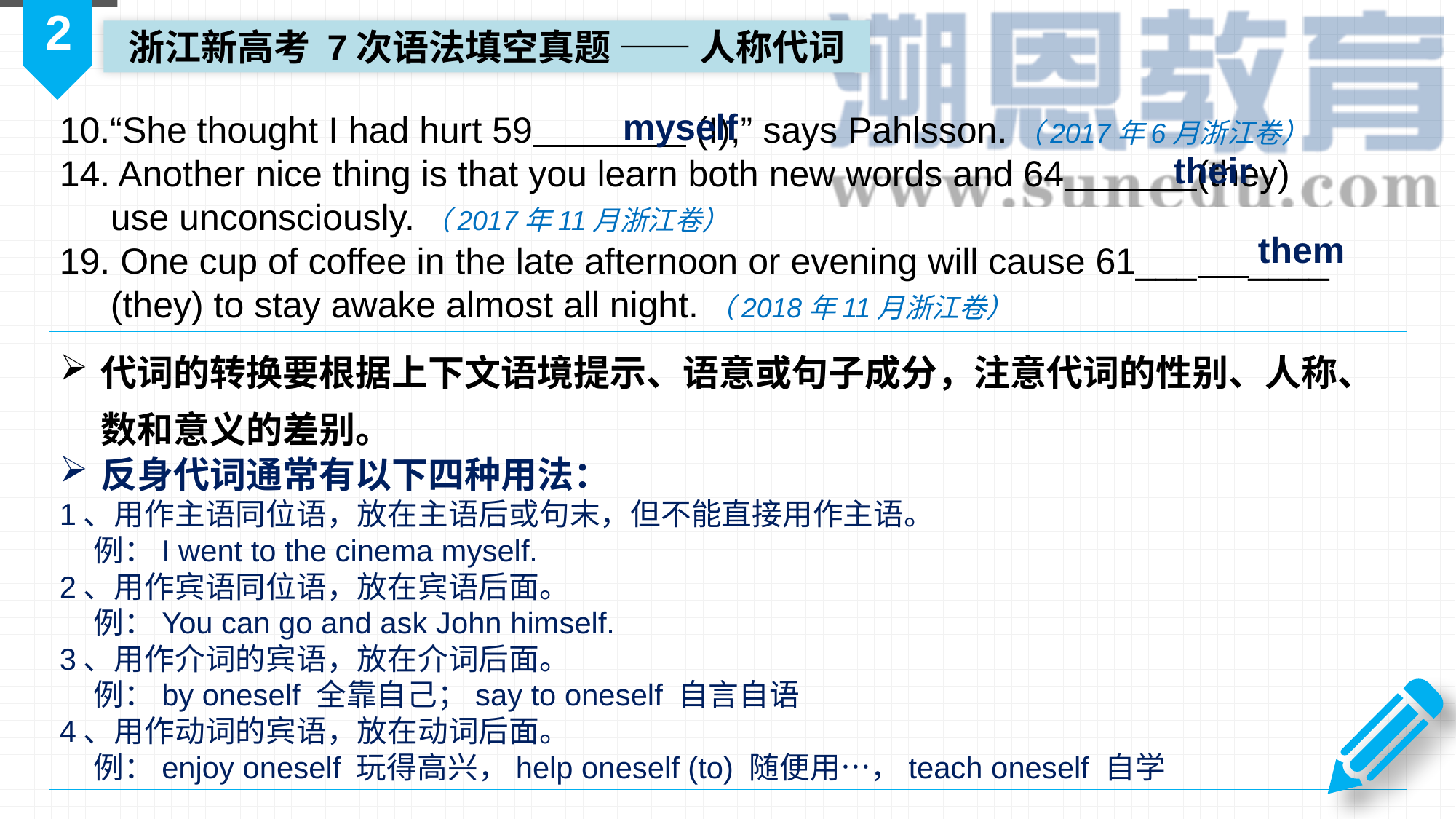

2
浙江新高考 7次语法填空真题 —— 人称代词
myself
10.“She thought I had hurt 59                (I),” says Pahlsson.（2017年6月浙江卷）
14. Another nice thing is that you learn both new words and 64             (they)
     use unconsciously.（2017年11月浙江卷）
19. One cup of coffee in the late afternoon or evening will cause 61___     ____
     (they) to stay awake almost all night.（2018年11月浙江卷）
their
 them
代词的转换要根据上下文语境提示、语意或句子成分，注意代词的性别、人称、数和意义的差别。
反身代词通常有以下四种用法：
1、用作主语同位语，放在主语后或句末，但不能直接用作主语。
    例：I went to the cinema myself.
2、用作宾语同位语，放在宾语后面。
    例：You can go and ask John himself.
3、用作介词的宾语，放在介词后面。
    例：by oneself 全靠自己；say to oneself 自言自语
4、用作动词的宾语，放在动词后面。
    例：enjoy oneself 玩得高兴，help oneself (to) 随便用…，teach oneself 自学